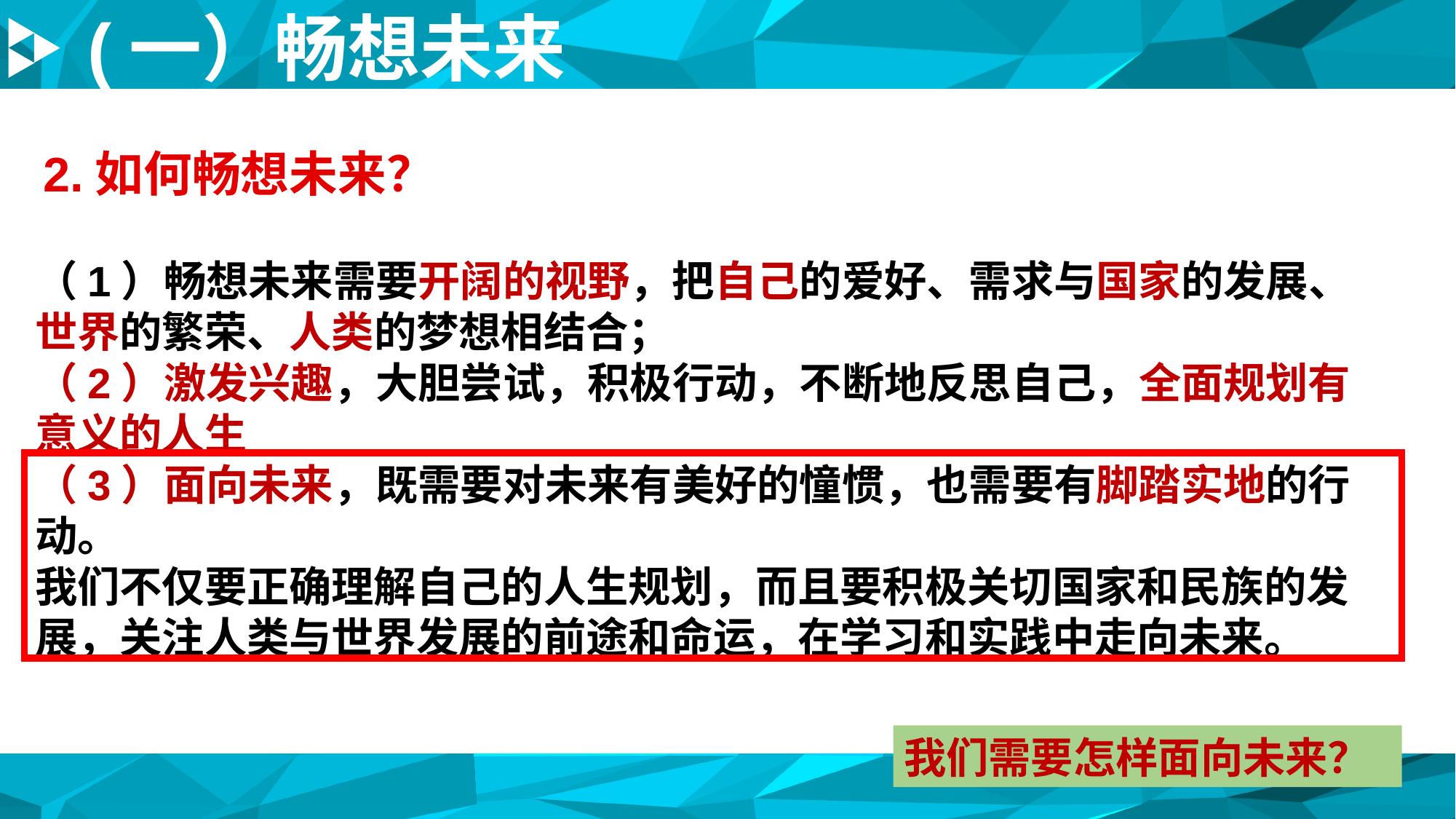

(一）畅想未来
2.如何畅想未来？

（1）畅想未来需要开阔的视野，把自己的爱好、需求与国家的发展、世界的繁荣、人类的梦想相结合；
（2）激发兴趣，大胆尝试，积极行动，不断地反思自己，全面规划有意义的人生
（3）面向未来，既需要对未来有美好的憧惯，也需要有脚踏实地的行动。
我们不仅要正确理解自己的人生规划，而且要积极关切国家和民族的发展，关注人类与世界发展的前途和命运，在学习和实践中走向未来。

TEXT  HERE

我们需要怎样面向未来？